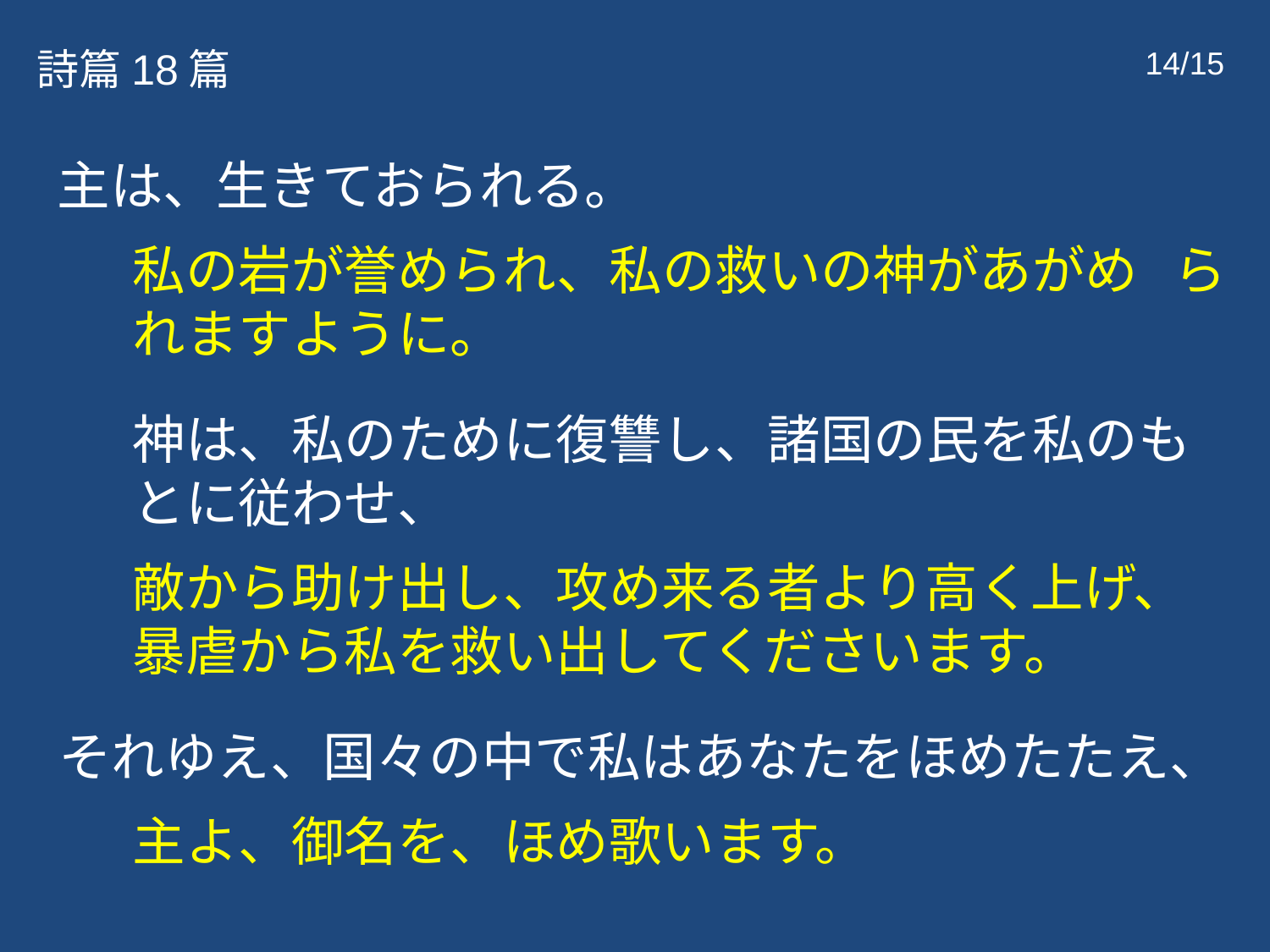

詩篇18篇
14/15
主は、生きておられる。
私の岩が誉められ、私の救いの神があがめ   られますように。
神は、私のために復讐し、諸国の民を私のもとに従わせ、
敵から助け出し、攻め来る者より高く上げ、暴虐から私を救い出してくださいます。
それゆえ、国々の中で私はあなたをほめたたえ、
主よ、御名を、ほめ歌います。